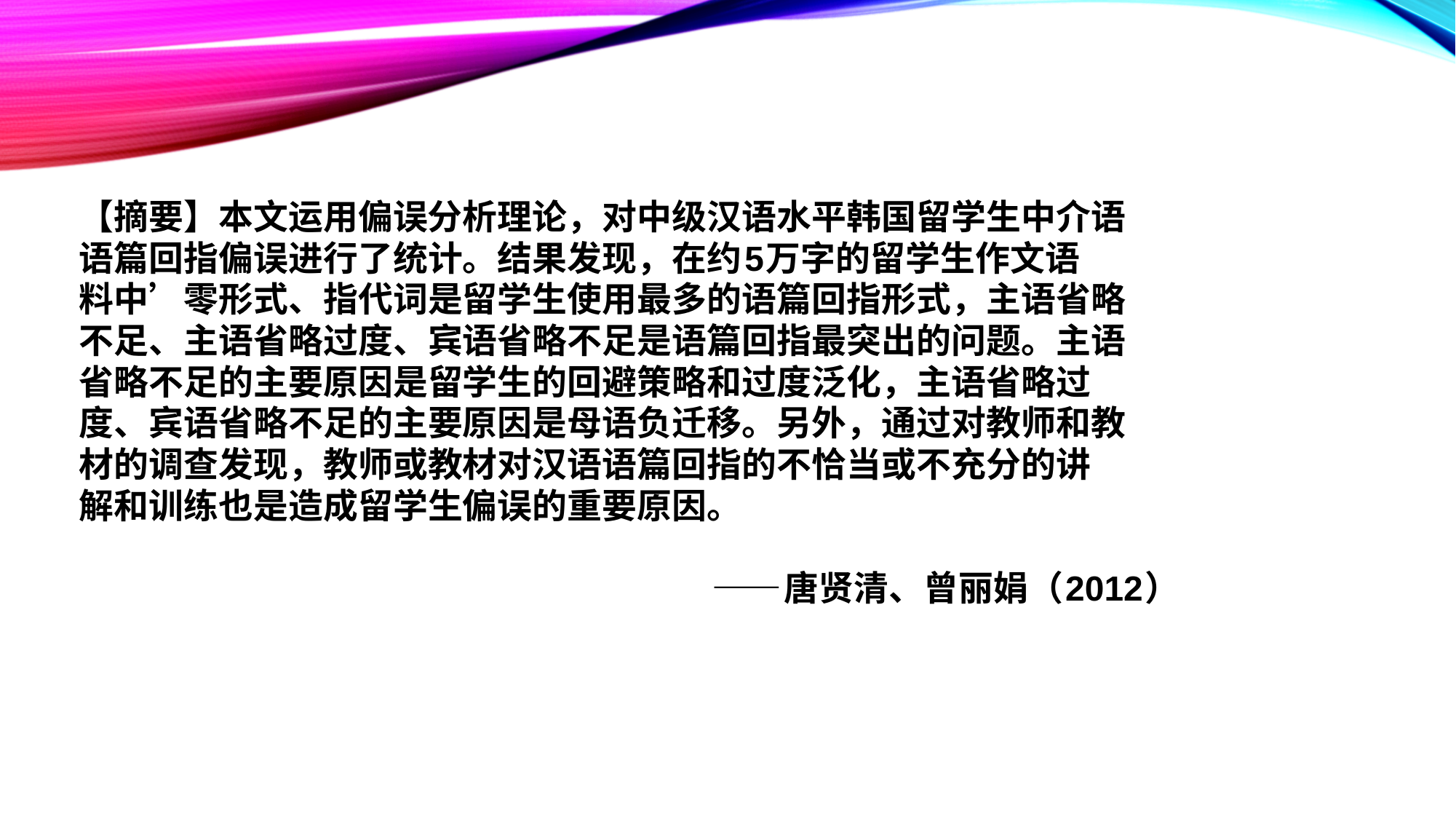

【摘要】本文运用偏误分析理论，对中级汉语水平韩国留学生中介语
语篇回指偏误进行了统计。结果发现，在约5万字的留学生作文语
料中’零形式、指代词是留学生使用最多的语篇回指形式，主语省略
不足、主语省略过度、宾语省略不足是语篇回指最突出的问题。主语
省略不足的主要原因是留学生的回避策略和过度泛化，主语省略过
度、宾语省略不足的主要原因是母语负迁移。另外，通过对教师和教
材的调查发现，教师或教材对汉语语篇回指的不恰当或不充分的讲
解和训练也是造成留学生偏误的重要原因。

——唐贤清、曾丽娟（2012）